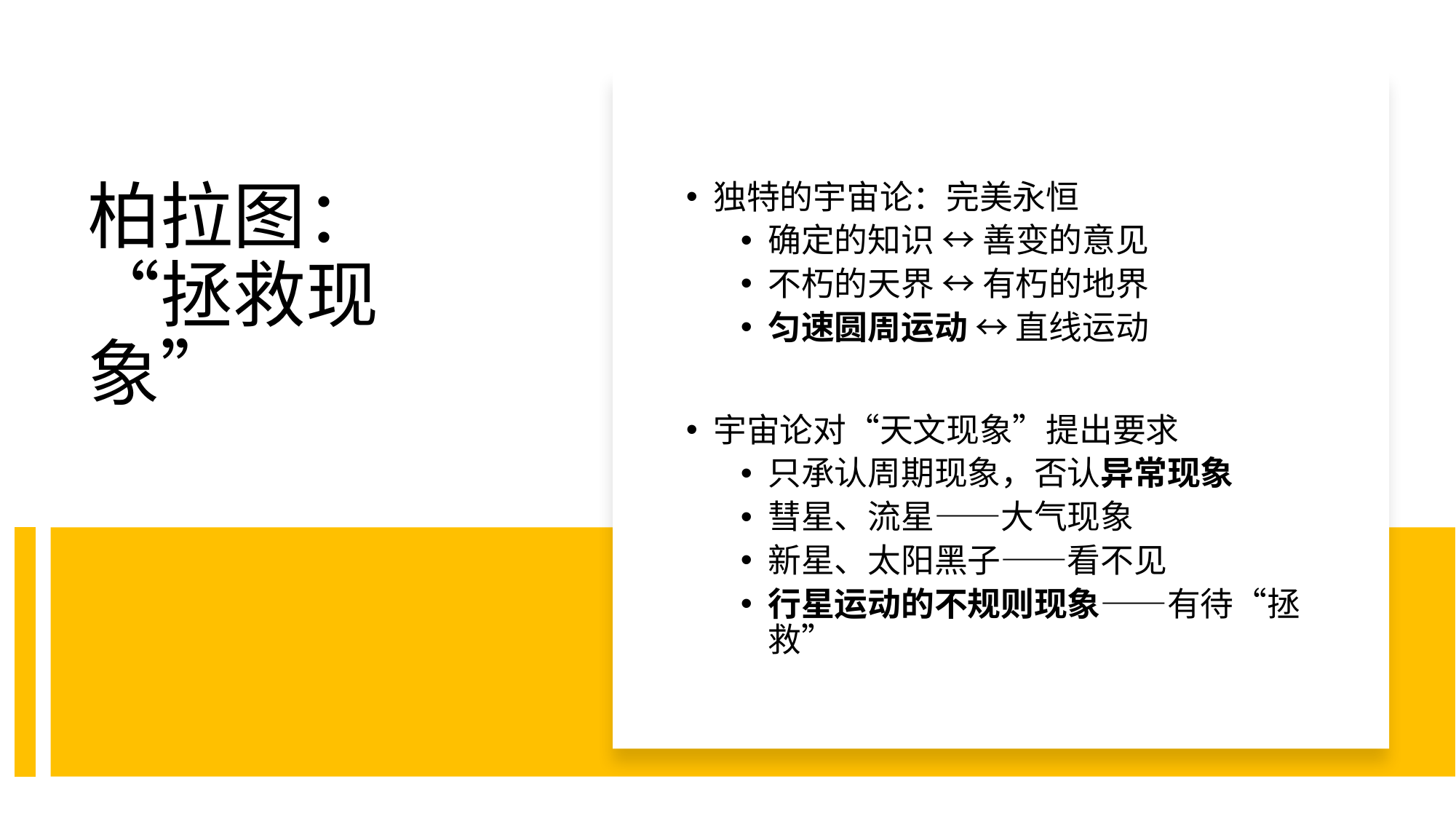

独特的宇宙论：完美永恒
确定的知识 ↔ 善变的意见
不朽的天界 ↔ 有朽的地界
匀速圆周运动 ↔ 直线运动

宇宙论对“天文现象”提出要求
只承认周期现象，否认异常现象
彗星、流星——大气现象
新星、太阳黑子——看不见
行星运动的不规则现象——有待“拯救”
# 柏拉图： “拯救现象”